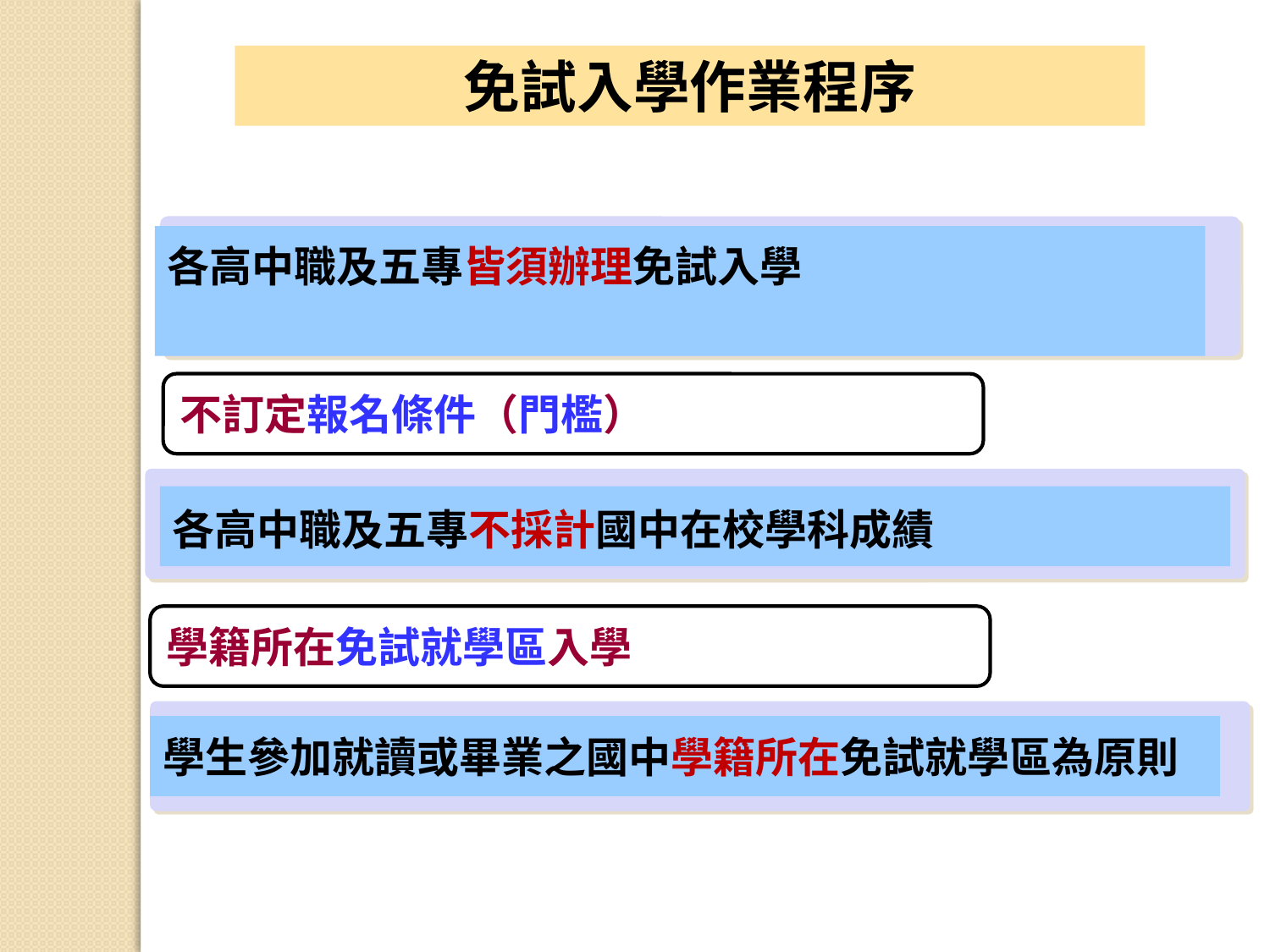

免試入學作業程序

各高中職及五專皆須辦理免試入學

不訂定報名條件（門檻）

各高中職及五專不採計國中在校學科成績
學籍所在免試就學區入學

學生參加就讀或畢業之國中學籍所在免試就學區為原則